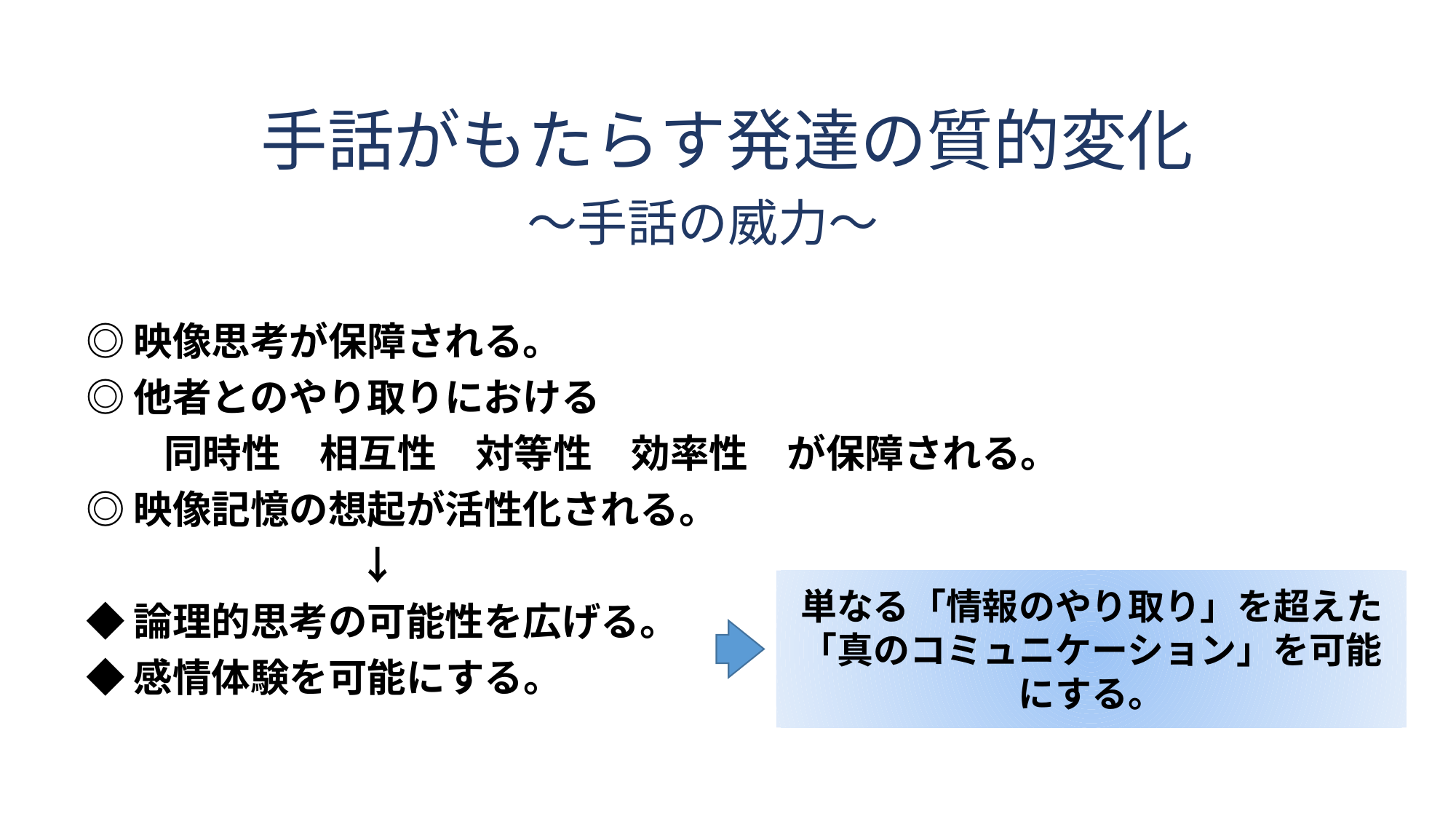

# 手話がもたらす発達の質的変化
～手話の威力～

◎映像思考が保障される。
◎他者とのやり取りにおける
　　同時性　相互性　対等性　効率性　が保障される。
◎映像記憶の想起が活性化される。
　　　　　　　↓
◆論理的思考の可能性を広げる。
◆感情体験を可能にする。

単なる「情報のやり取り」を超えた
「真のコミュニケーション」を可能にする。